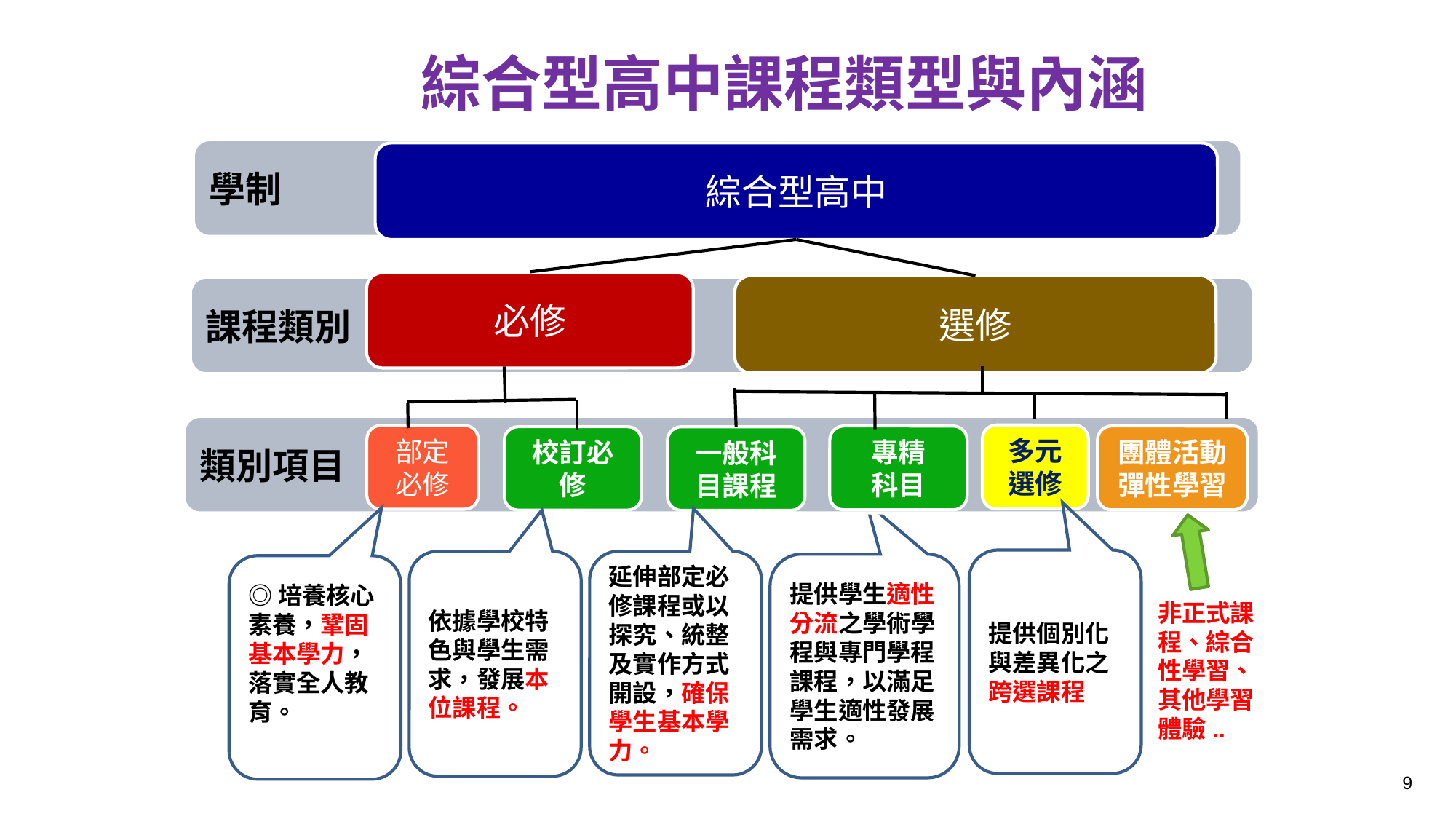

綜合型高中課程類型與內涵
學制
綜合型高中
必修
選修
課程類別
類別項目
多元選修
部定
必修
專精
科目
團體活動
彈性學習
校訂必修
一般科目課程

提供個別化與差異化之跨選課程
延伸部定必修課程或以探究、統整及實作方式開設，確保學生基本學力。
依據學校特色與學生需求，發展本位課程。
提供學生適性分流之學術學程與專門學程課程，以滿足學生適性發展需求。
◎培養核心素養，鞏固基本學力，落實全人教育。

非正式課程、綜合性學習、其他學習體驗..
9